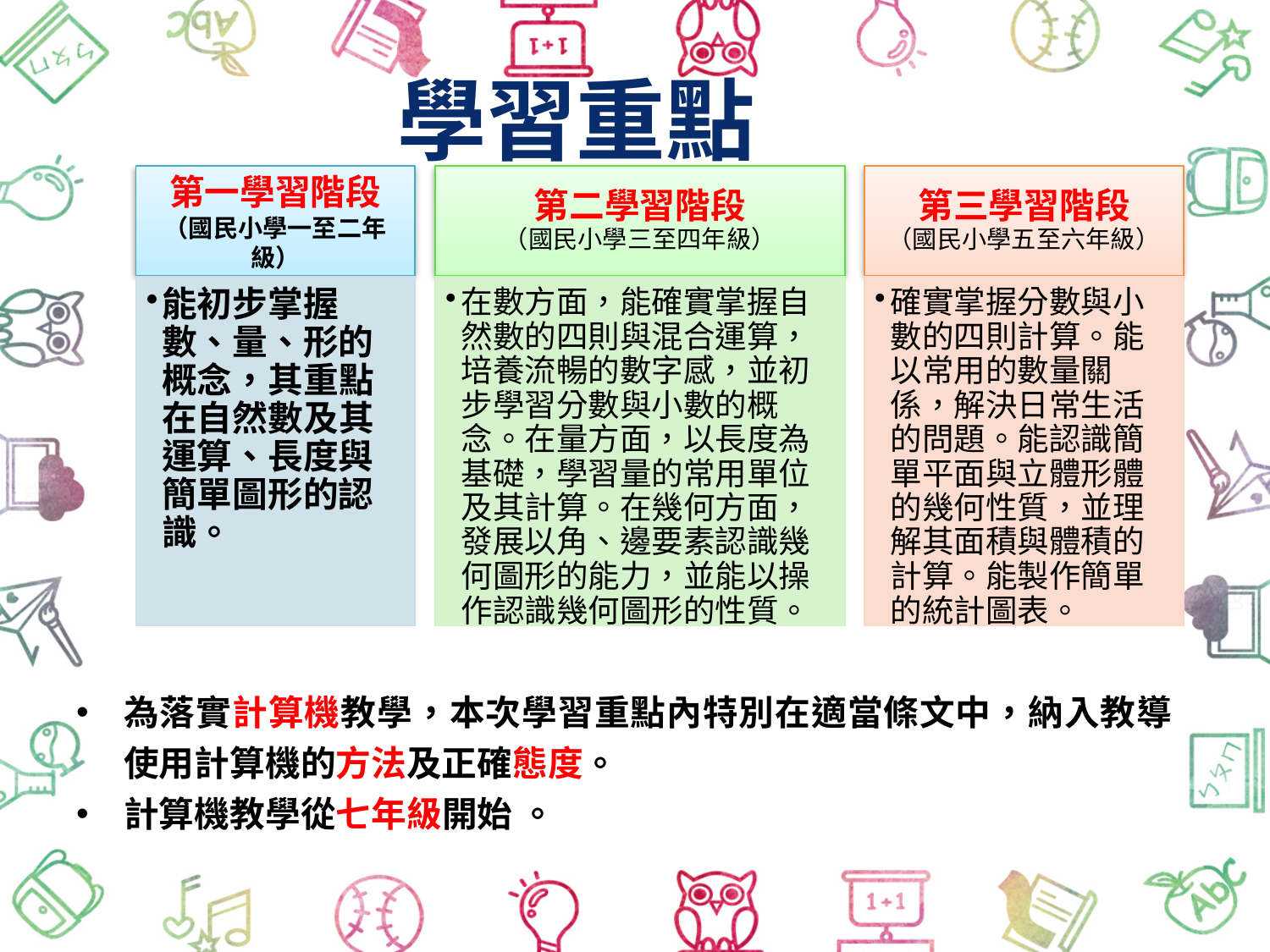

# 學習重點(續)
第一學習階段
（國民小學一至二年級）
第二學習階段
（國民小學三至四年級）
第三學習階段
（國民小學五至六年級）
能初步掌握數、量、形的概念，其重點在自然數及其運算、長度與簡單圖形的認識。
在數方面，能確實掌握自然數的四則與混合運算，培養流暢的數字感，並初步學習分數與小數的概念。在量方面，以長度為基礎，學習量的常用單位及其計算。在幾何方面，發展以角、邊要素認識幾何圖形的能力，並能以操作認識幾何圖形的性質。
確實掌握分數與小數的四則計算。能以常用的數量關係，解決日常生活的問題。能認識簡單平面與立體形體的幾何性質，並理解其面積與體積的計算。能製作簡單的統計圖表。
為落實計算機教學，本次學習重點內特別在適當條文中，納入教導使用計算機的方法及正確態度。
計算機教學從七年級開始 。